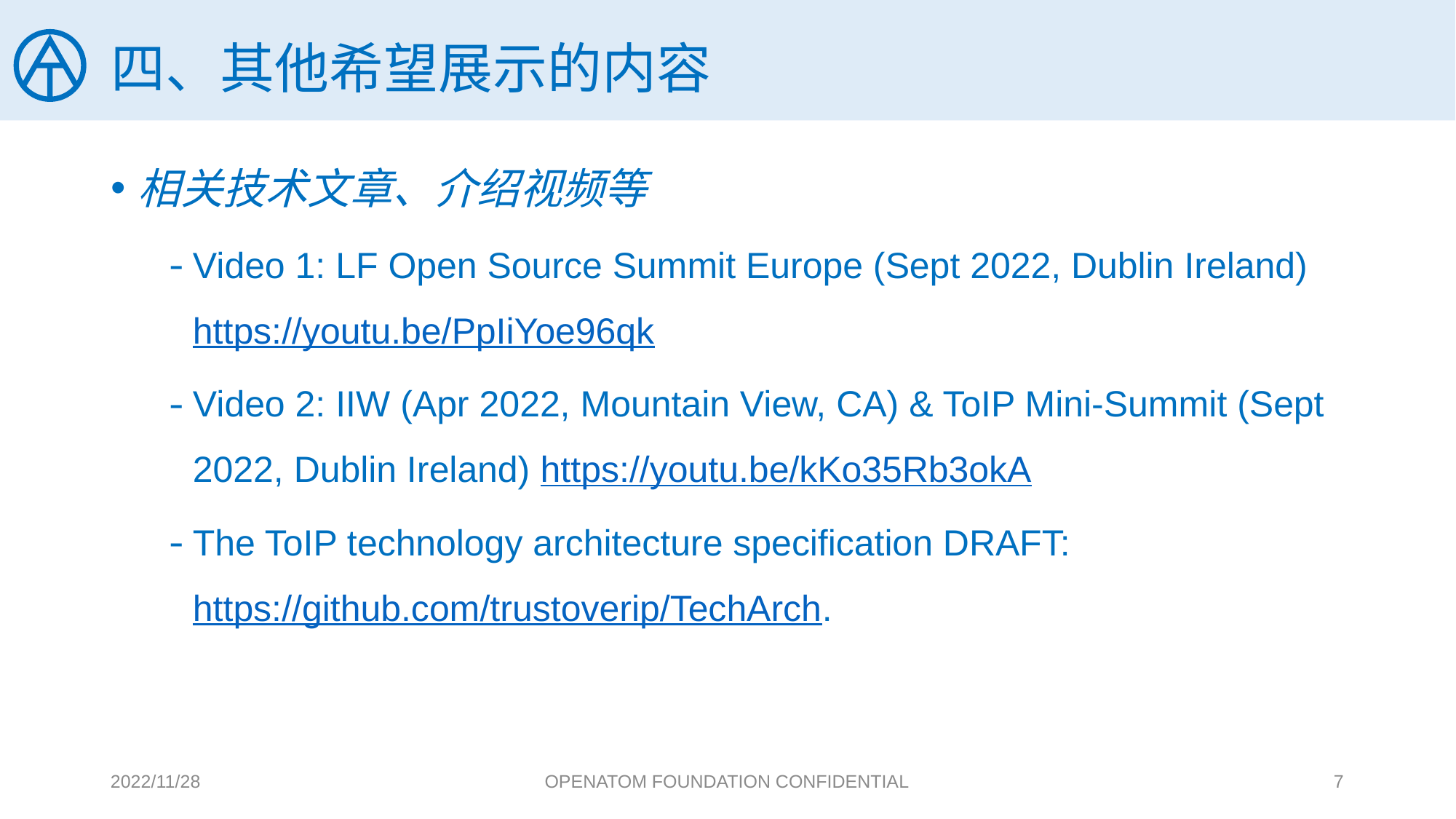

# 四、其他希望展示的内容
相关技术文章、介绍视频等
Video 1: LF Open Source Summit Europe (Sept 2022, Dublin Ireland) https://youtu.be/PpIiYoe96qk
Video 2: IIW (Apr 2022, Mountain View, CA) & ToIP Mini-Summit (Sept 2022, Dublin Ireland) https://youtu.be/kKo35Rb3okA
The ToIP technology architecture specification DRAFT: https://github.com/trustoverip/TechArch.